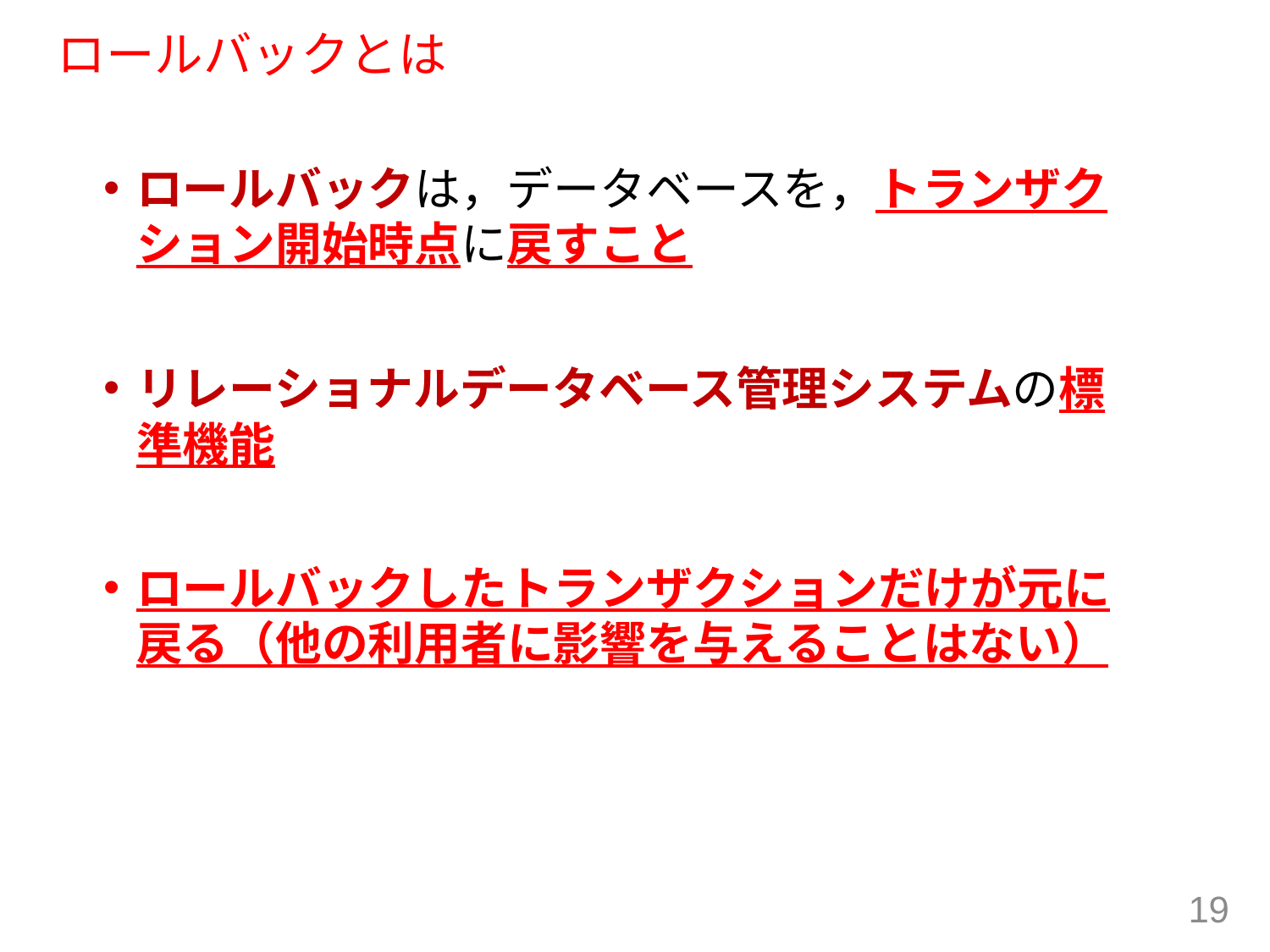

# ロールバックとは
ロールバックは，データベースを，トランザクション開始時点に戻すこと

リレーショナルデータベース管理システムの標準機能

ロールバックしたトランザクションだけが元に戻る（他の利用者に影響を与えることはない）
19